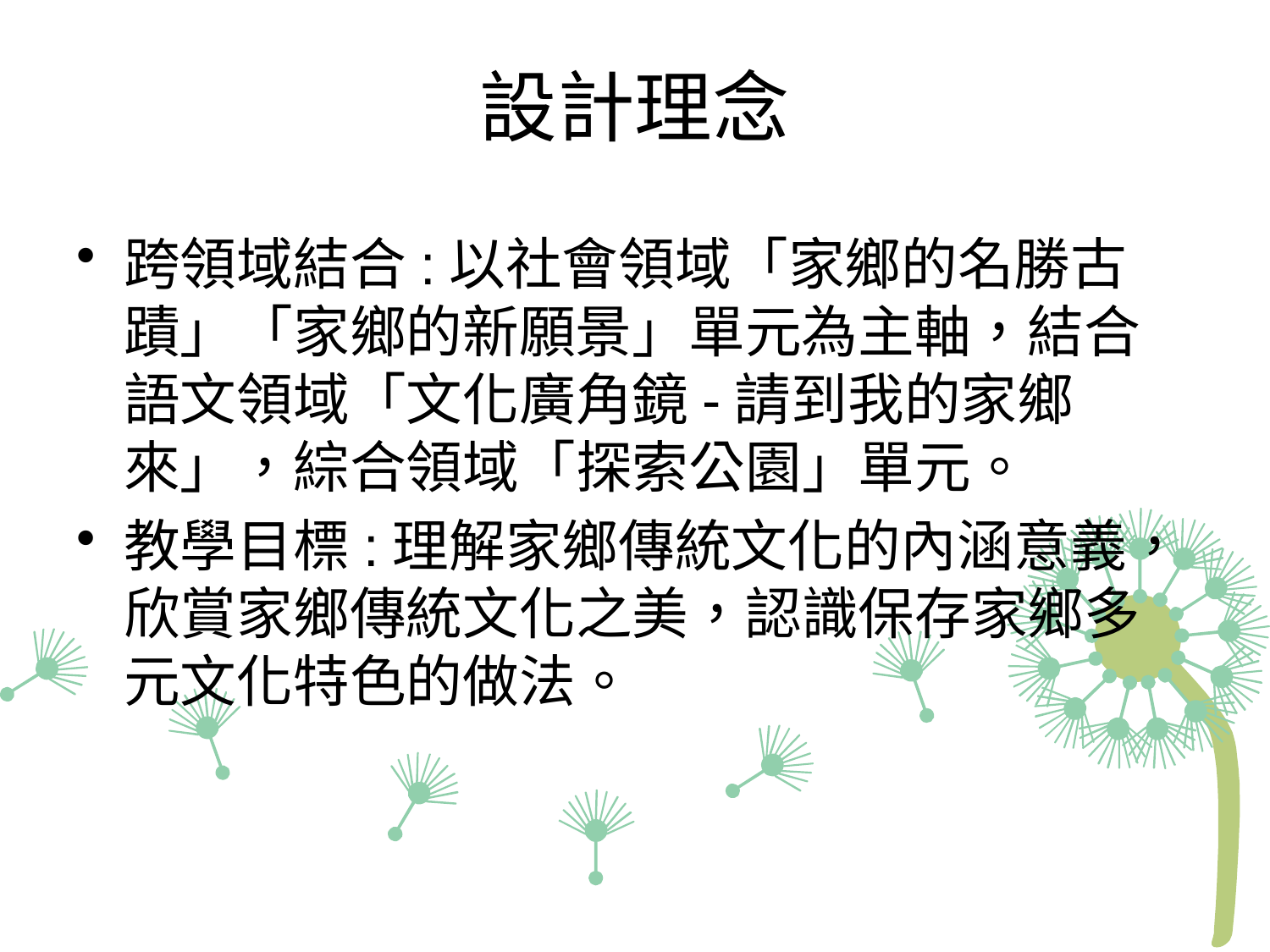

# 設計理念
跨領域結合:以社會領域「家鄉的名勝古蹟」「家鄉的新願景」單元為主軸，結合語文領域「文化廣角鏡-請到我的家鄉來」，綜合領域「探索公園」單元。
教學目標:理解家鄉傳統文化的內涵意義，欣賞家鄉傳統文化之美，認識保存家鄉多元文化特色的做法。